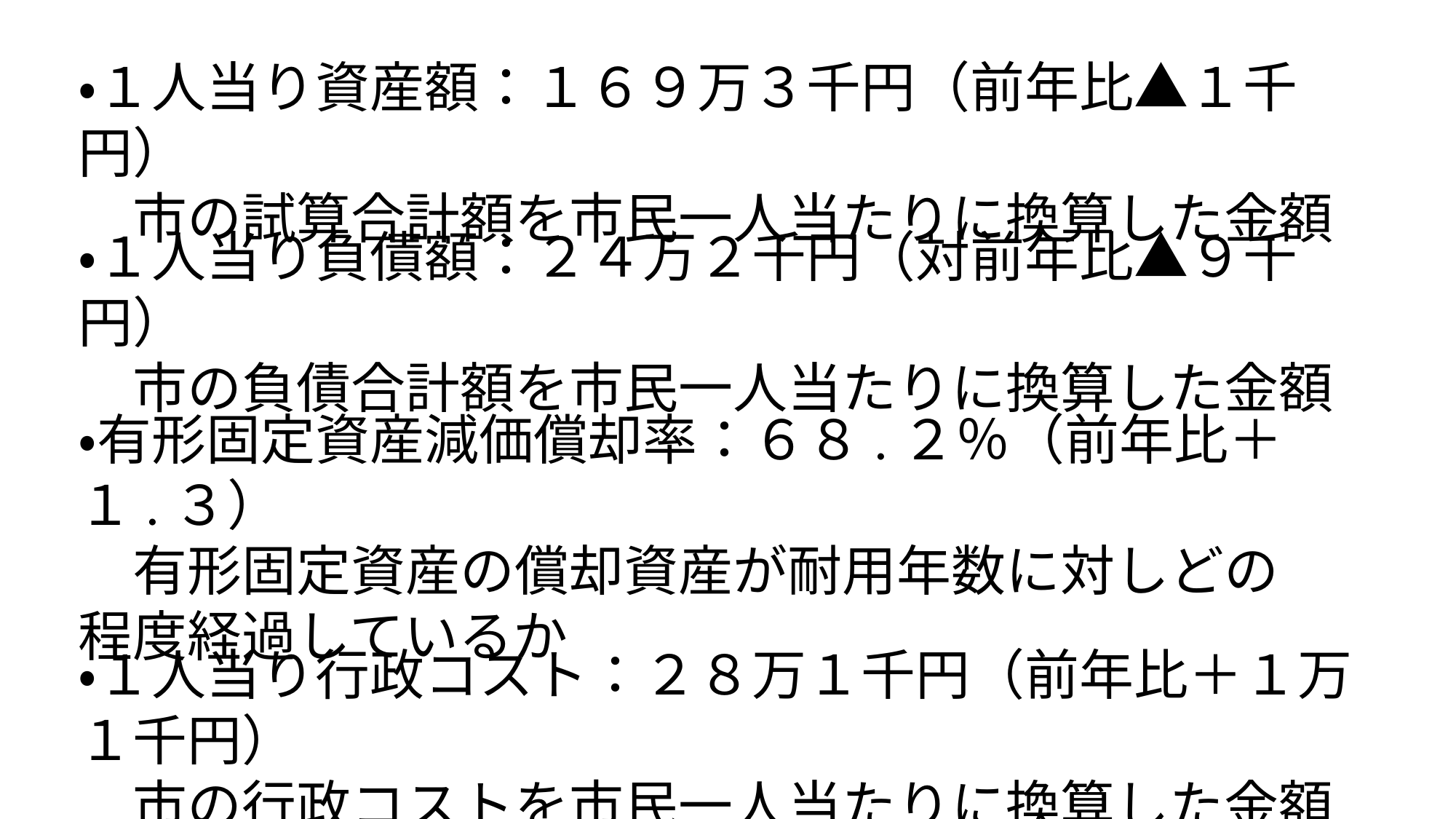

・１人当り資産額：１６９万３千円（前年比▲１千円）
　市の試算合計額を市民一人当たりに換算した金額
・１人当り負債額：２４万２千円（対前年比▲９千円）
　市の負債合計額を市民一人当たりに換算した金額
・有形固定資産減価償却率：６８.２％（前年比＋１.３）
　有形固定資産の償却資産が耐用年数に対しどの程度経過しているか
・１人当り行政コスト：２８万１千円（前年比＋１万１千円）
　市の行政コストを市民一人当たりに換算した金額